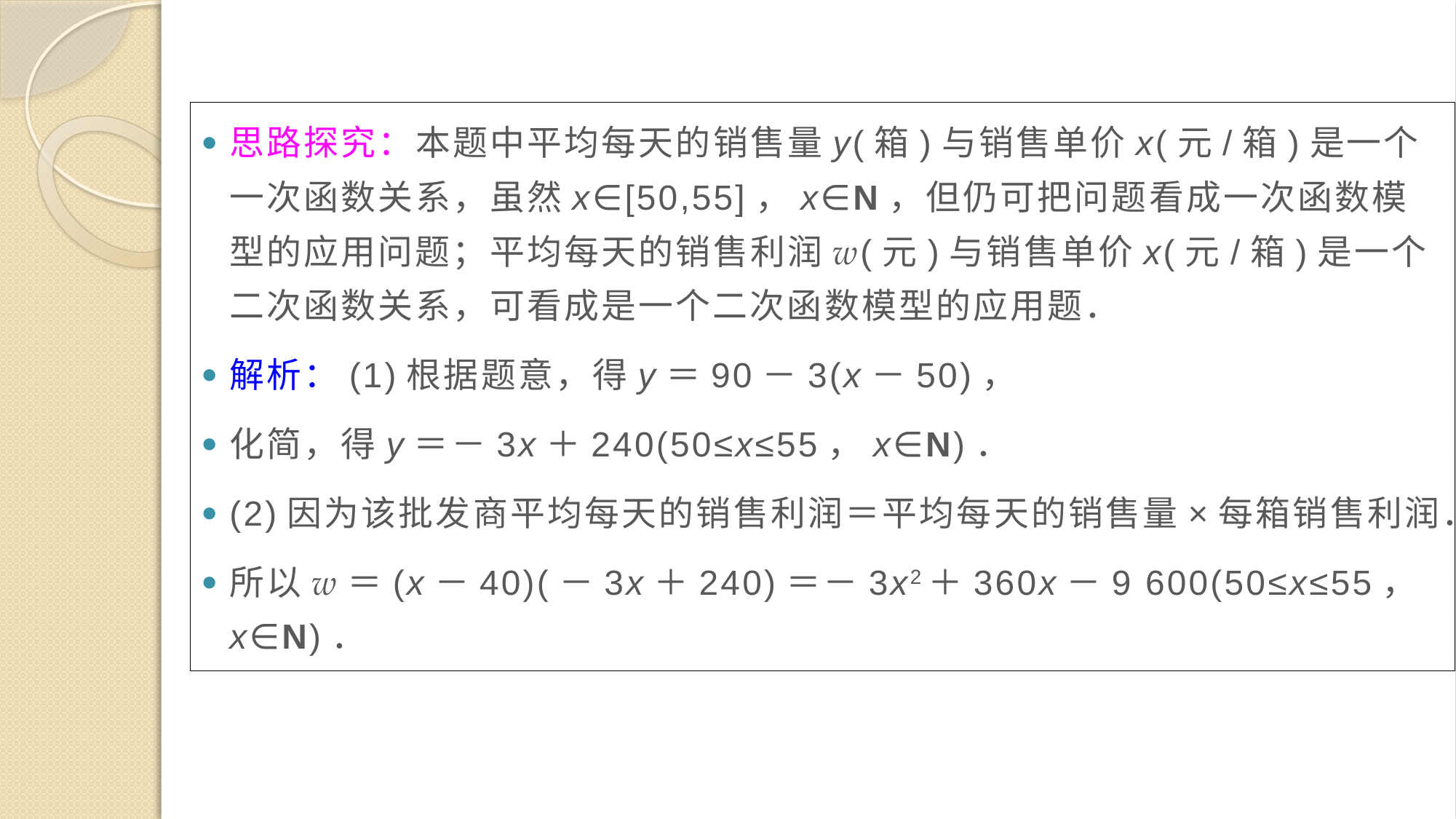

思路探究：本题中平均每天的销售量y(箱)与销售单价x(元/箱)是一个一次函数关系，虽然x∈[50,55]，x∈N，但仍可把问题看成一次函数模型的应用问题；平均每天的销售利润w(元)与销售单价x(元/箱)是一个二次函数关系，可看成是一个二次函数模型的应用题．
解析：(1)根据题意，得y＝90－3(x－50)，
化简，得y＝－3x＋240(50≤x≤55，x∈N)．
(2)因为该批发商平均每天的销售利润＝平均每天的销售量×每箱销售利润．
所以w＝(x－40)(－3x＋240)＝－3x2＋360x－9 600(50≤x≤55，x∈N)．